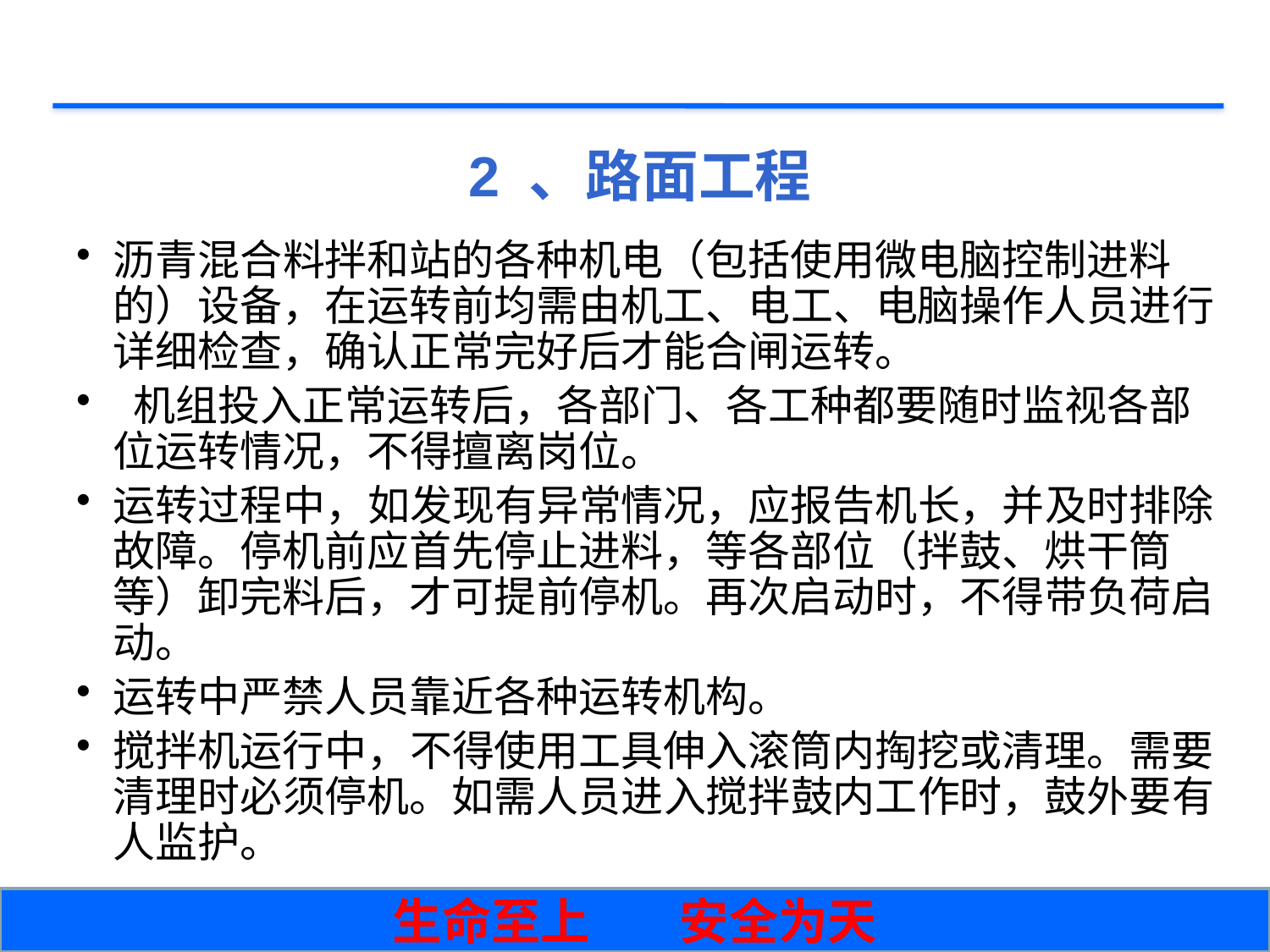

# 2 、路面工程
沥青混合料拌和站的各种机电（包括使用微电脑控制进料的）设备，在运转前均需由机工、电工、电脑操作人员进行详细检查，确认正常完好后才能合闸运转。
 机组投入正常运转后，各部门、各工种都要随时监视各部位运转情况，不得擅离岗位。
运转过程中，如发现有异常情况，应报告机长，并及时排除故障。停机前应首先停止进料，等各部位（拌鼓、烘干筒等）卸完料后，才可提前停机。再次启动时，不得带负荷启动。
运转中严禁人员靠近各种运转机构。
搅拌机运行中，不得使用工具伸入滚筒内掏挖或清理。需要清理时必须停机。如需人员进入搅拌鼓内工作时，鼓外要有人监护。